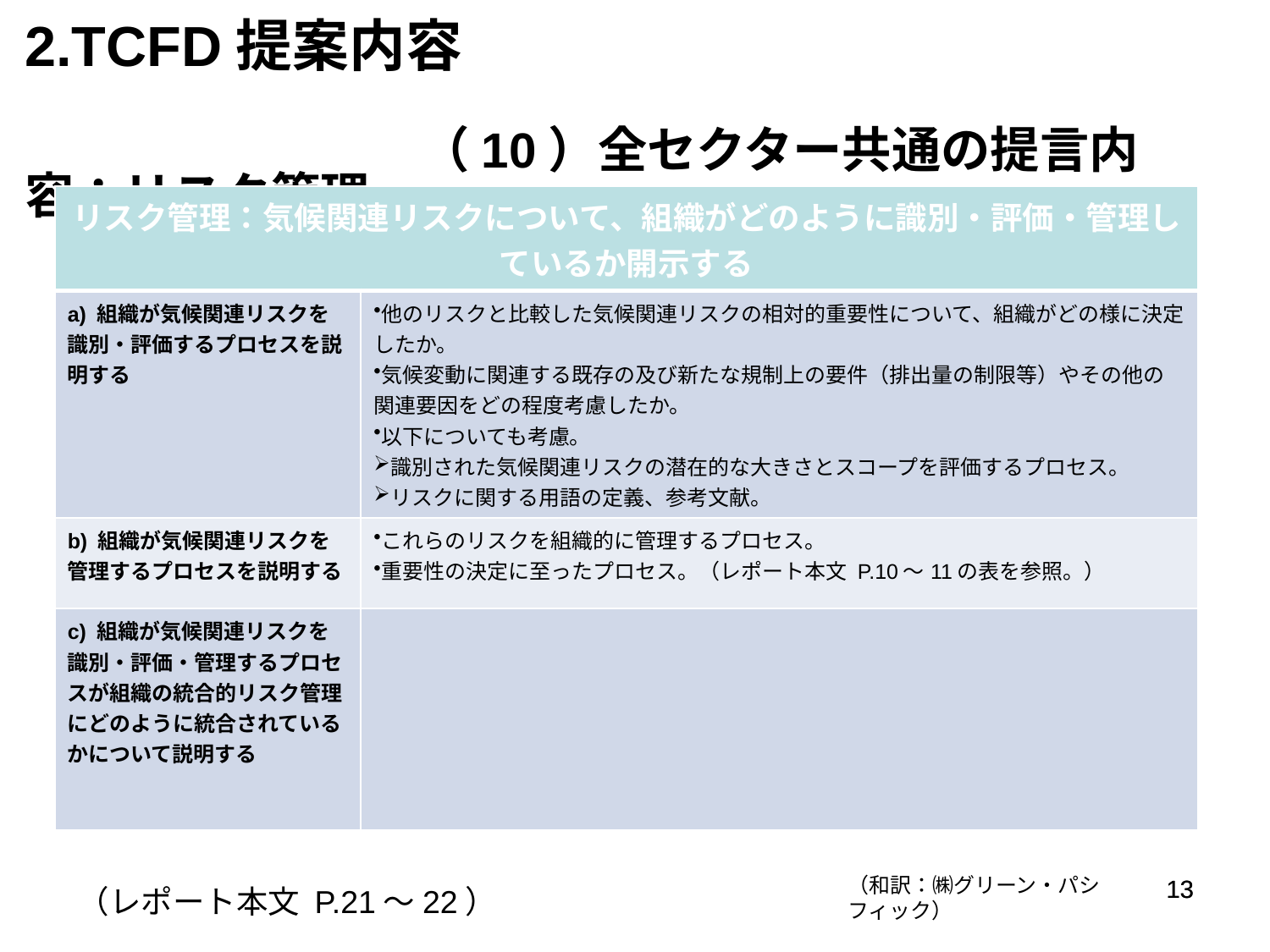

2.TCFD提案内容　　　　　　　　　　　　　　　　　　　　　　　　　　　　　　　　　　　　　　　　　（10）全セクター共通の提言内容：リスク管理
| リスク管理：気候関連リスクについて、組織がどのように識別・評価・管理しているか開示する |  |
| --- | --- |
| a) 組織が気候関連リスクを識別・評価するプロセスを説明する | 他のリスクと比較した気候関連リスクの相対的重要性について、組織がどの様に決定したか。 気候変動に関連する既存の及び新たな規制上の要件（排出量の制限等）やその他の関連要因をどの程度考慮したか。 以下についても考慮。 識別された気候関連リスクの潜在的な大きさとスコープを評価するプロセス。 リスクに関する用語の定義、参考文献。 |
| b) 組織が気候関連リスクを管理するプロセスを説明する | これらのリスクを組織的に管理するプロセス。 重要性の決定に至ったプロセス。（レポート本文 P.10～11の表を参照。） |
| c) 組織が気候関連リスクを識別・評価・管理するプロセスが組織の統合的リスク管理にどのように統合されているかについて説明する |  |
（和訳：㈱グリーン・パシフィック）
13
13
（レポート本文 P.21～22）